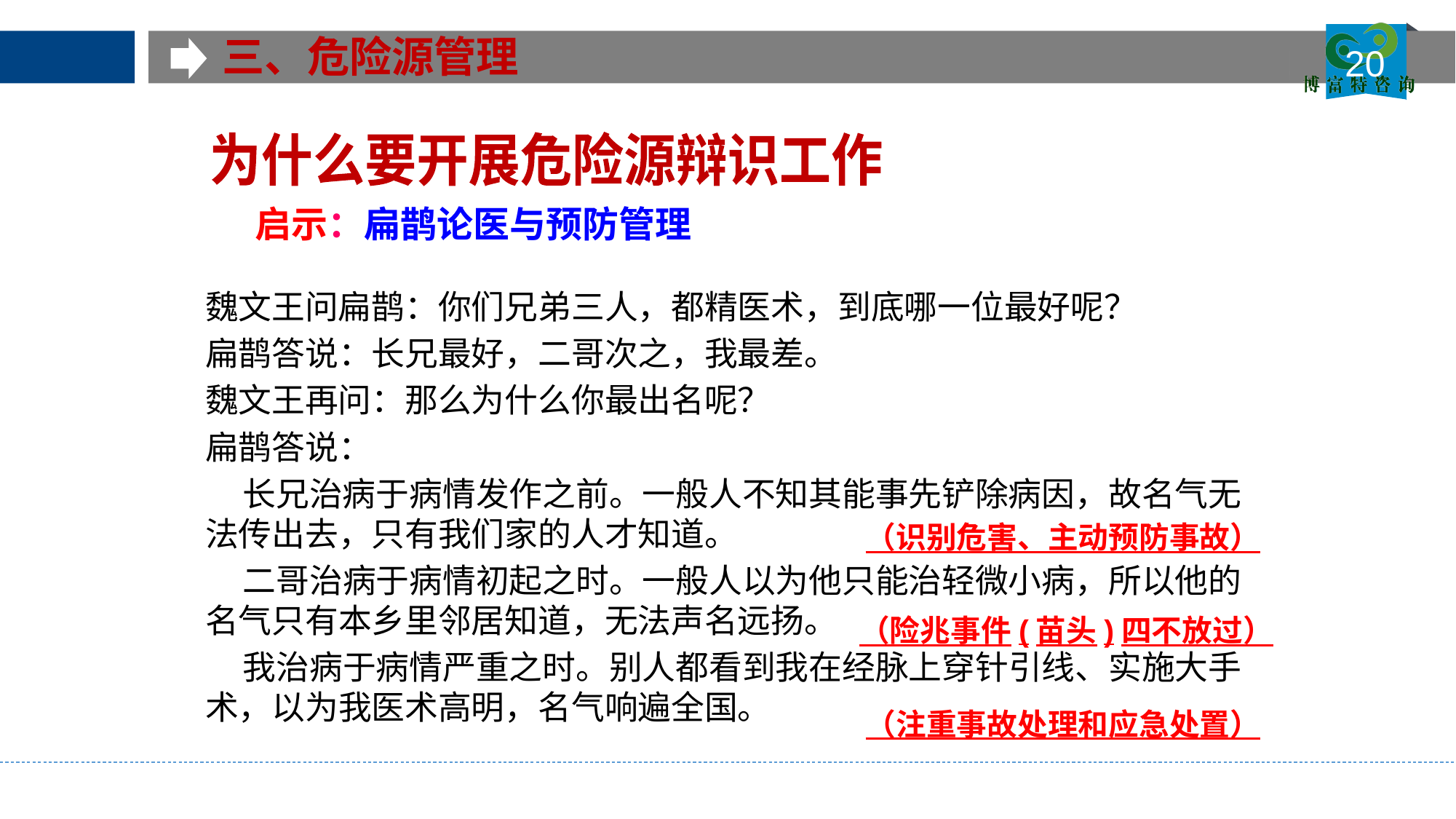

三、危险源管理
20
为什么要开展危险源辩识工作
启示：扁鹊论医与预防管理
魏文王问扁鹊：你们兄弟三人，都精医术，到底哪一位最好呢？
扁鹊答说：长兄最好，二哥次之，我最差。
魏文王再问：那么为什么你最出名呢？
扁鹊答说：
    长兄治病于病情发作之前。一般人不知其能事先铲除病因，故名气无法传出去，只有我们家的人才知道。
    二哥治病于病情初起之时。一般人以为他只能治轻微小病，所以他的名气只有本乡里邻居知道，无法声名远扬。
    我治病于病情严重之时。别人都看到我在经脉上穿针引线、实施大手术，以为我医术高明，名气响遍全国。
（识别危害、主动预防事故）
（险兆事件(苗头)四不放过）
（注重事故处理和应急处置）